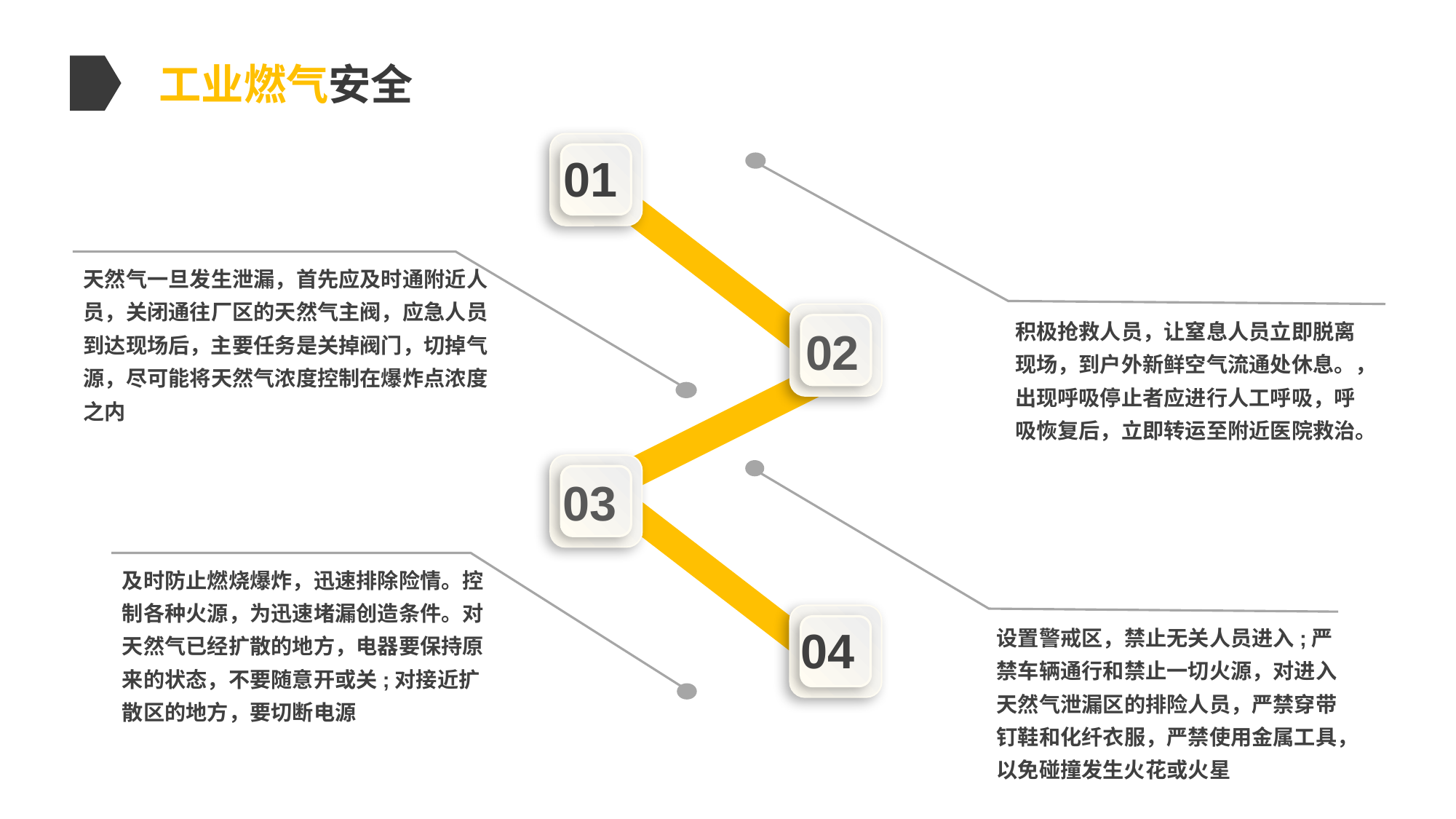

工业燃气安全

01

天然气一旦发生泄漏，首先应及时通附近人员，关闭通往厂区的天然气主阀，应急人员到达现场后，主要任务是关掉阀门，切掉气源，尽可能将天然气浓度控制在爆炸点浓度之内

02
积极抢救人员，让窒息人员立即脱离现场，到户外新鲜空气流通处休息。，出现呼吸停止者应进行人工呼吸，呼吸恢复后，立即转运至附近医院救治。

03

及时防止燃烧爆炸，迅速排除险情。控制各种火源，为迅速堵漏创造条件。对天然气已经扩散的地方，电器要保持原来的状态，不要随意开或关;对接近扩散区的地方，要切断电源

04
设置警戒区，禁止无关人员进入;严禁车辆通行和禁止一切火源，对进入天然气泄漏区的排险人员，严禁穿带钉鞋和化纤衣服，严禁使用金属工具，以免碰撞发生火花或火星